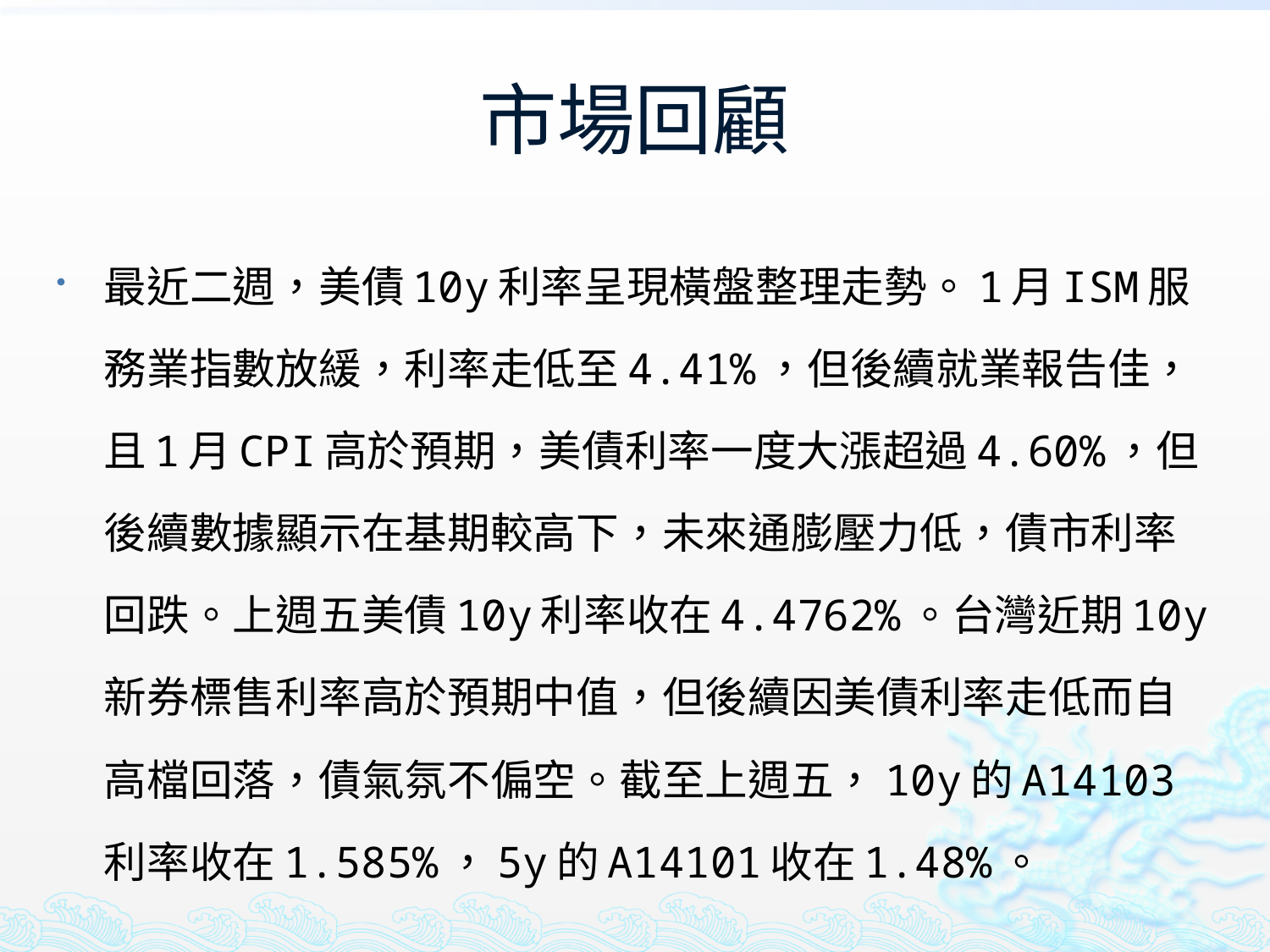

# 市場回顧
最近二週，美債10y利率呈現橫盤整理走勢。1月ISM服務業指數放緩，利率走低至4.41%，但後續就業報告佳，且1月CPI高於預期，美債利率一度大漲超過4.60%，但後續數據顯示在基期較高下，未來通膨壓力低，債市利率回跌。上週五美債10y利率收在4.4762%。台灣近期10y新券標售利率高於預期中值，但後續因美債利率走低而自高檔回落，債氣氛不偏空。截至上週五，10y的A14103利率收在1.585%，5y的A14101收在1.48%。